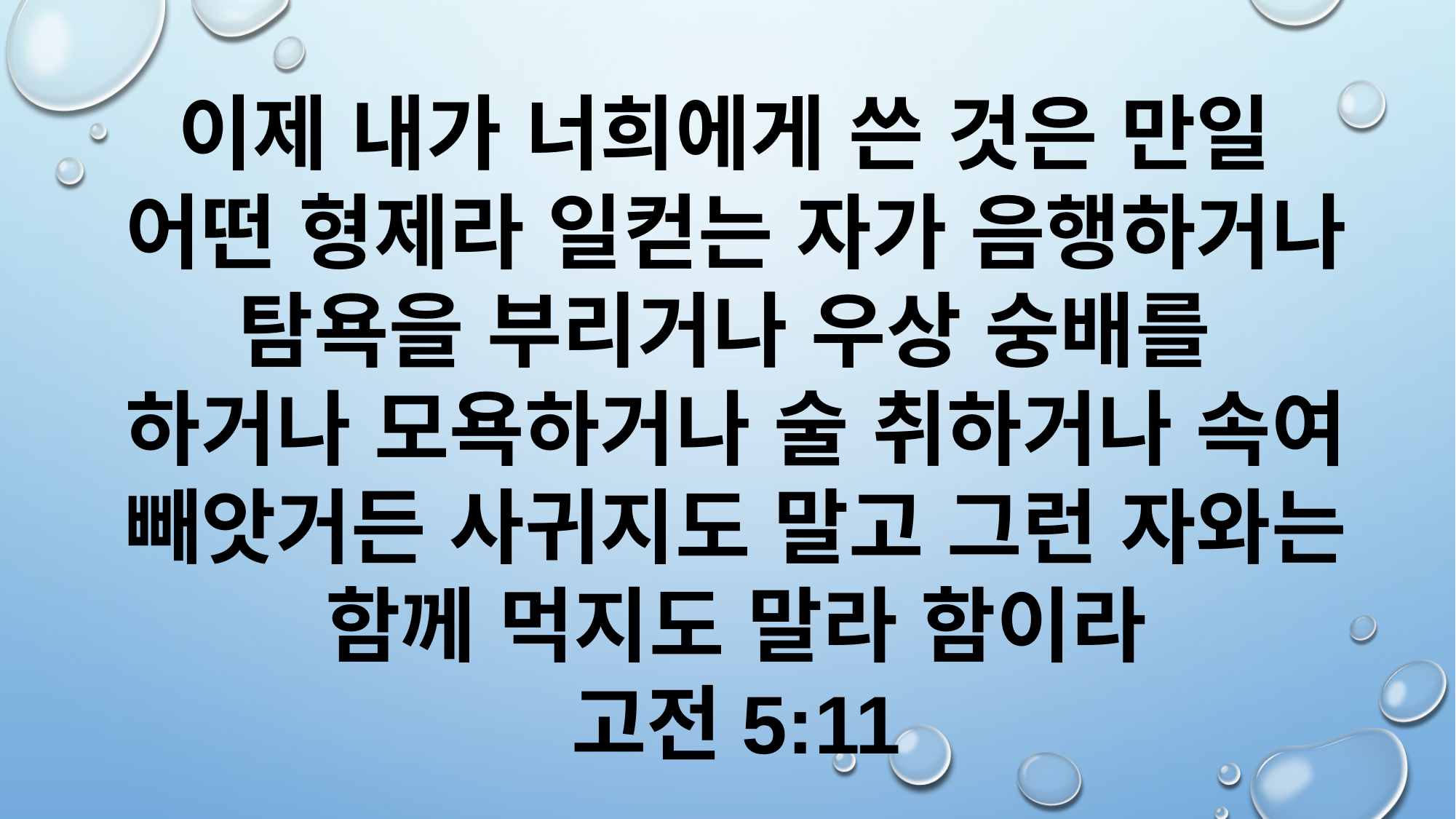

이제 내가 너희에게 쓴 것은 만일
어떤 형제라 일컫는 자가 음행하거나 탐욕을 부리거나 우상 숭배를
하거나 모욕하거나 술 취하거나 속여 빼앗거든 사귀지도 말고 그런 자와는 함께 먹지도 말라 함이라
고전5:11